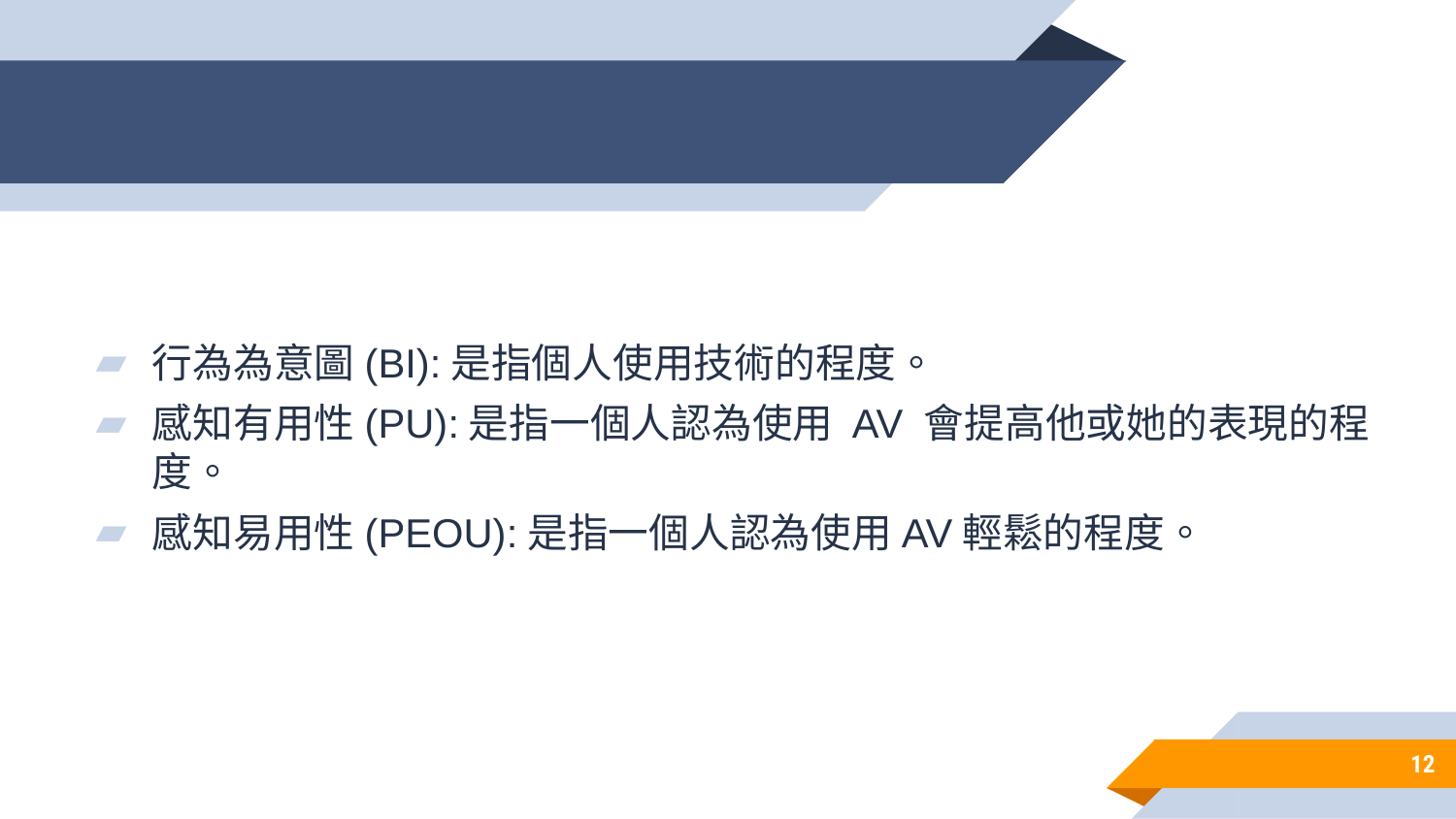

#
行為為意圖(BI):是指個人使用技術的程度。
感知有用性(PU):是指一個人認為使用 AV 會提高他或她的表現的程度。
感知易用性(PEOU):是指一個人認為使用AV輕鬆的程度。
12